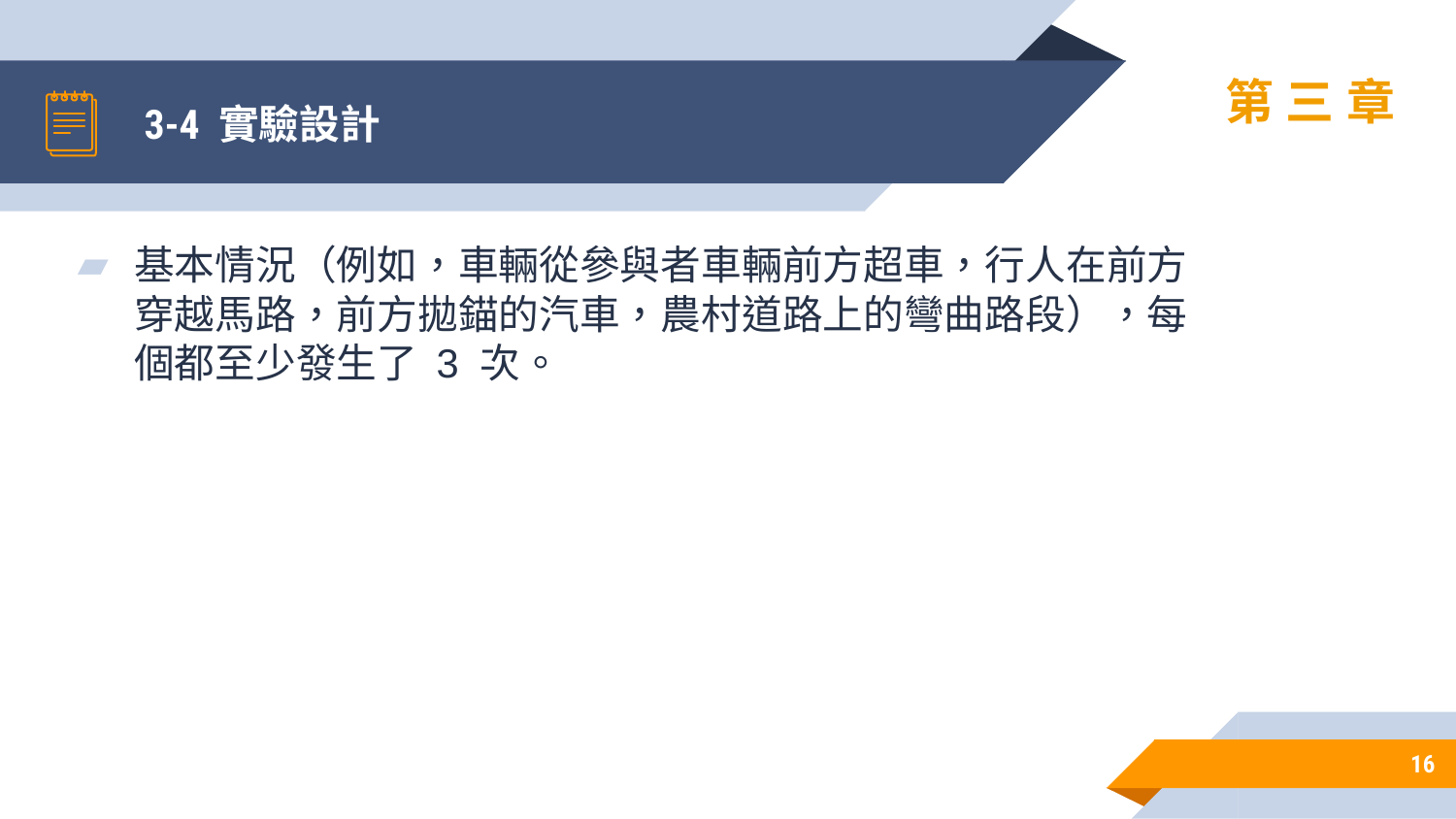

# 3-4 實驗設計
第三章

基本情況（例如，車輛從參與者車輛前方超車，行人在前方穿越馬路，前方拋錨的汽車，農村道路上的彎曲路段），每個都至少發生了 3 次。

16